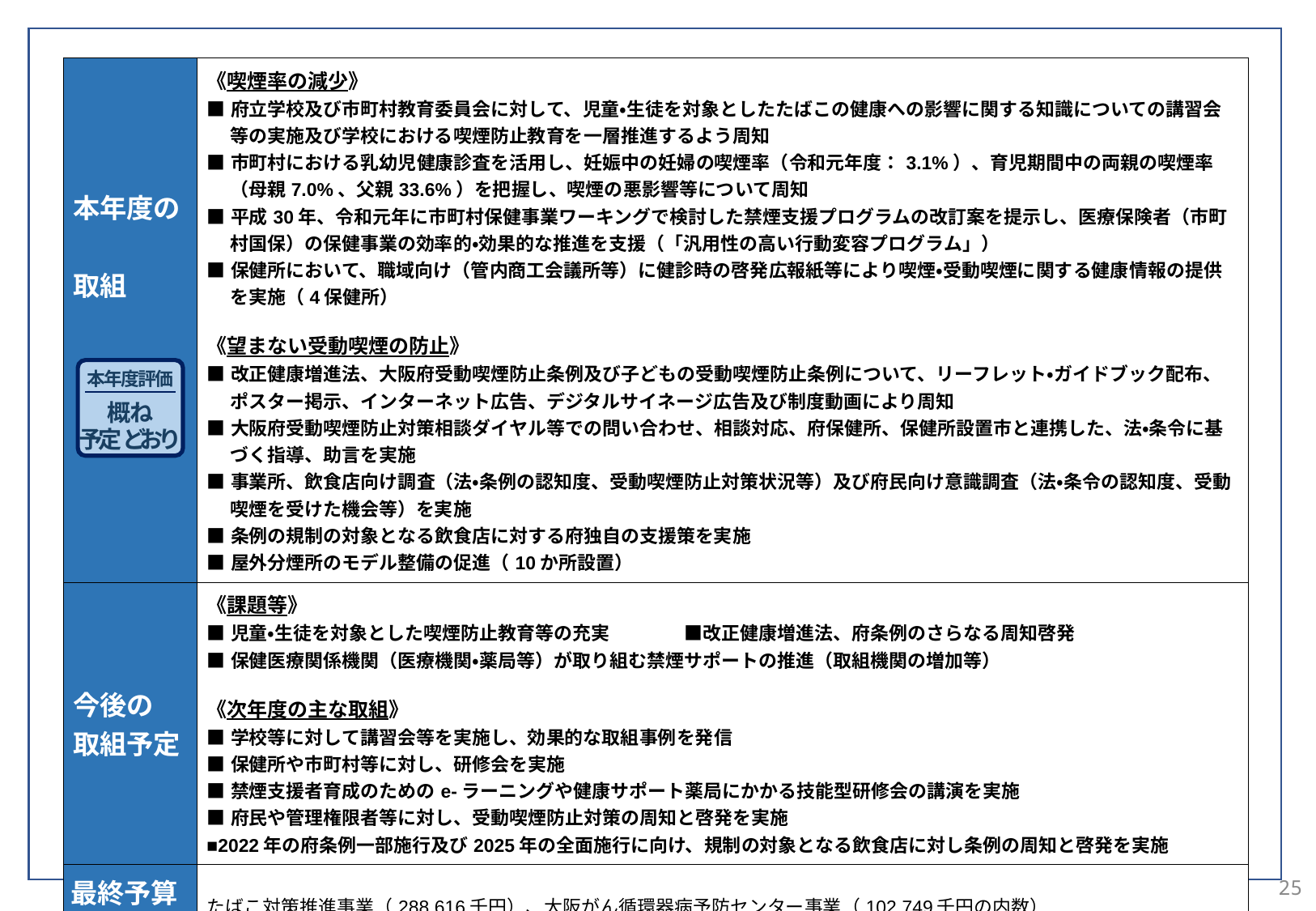

| 本年度の 取組 | 《喫煙率の減少》 ■府立学校及び市町村教育委員会に対して、児童・生徒を対象としたたばこの健康への影響に関する知識についての講習会等の実施及び学校における喫煙防止教育を一層推進するよう周知 ■市町村における乳幼児健康診査を活用し、妊娠中の妊婦の喫煙率（令和元年度：3.1%）、育児期間中の両親の喫煙率（母親7.0%、父親33.6%）を把握し、喫煙の悪影響等について周知 ■平成30年、令和元年に市町村保健事業ワーキングで検討した禁煙支援プログラムの改訂案を提示し、医療保険者（市町村国保）の保健事業の効率的・効果的な推進を支援（「汎用性の高い行動変容プログラム」） ■保健所において、職域向け（管内商工会議所等）に健診時の啓発広報紙等により喫煙・受動喫煙に関する健康情報の提供を実施（4保健所） 《望まない受動喫煙の防止》 ■改正健康増進法、大阪府受動喫煙防止条例及び子どもの受動喫煙防止条例について、リーフレット・ガイドブック配布、ポスター掲示、インターネット広告、デジタルサイネージ広告及び制度動画により周知 ■大阪府受動喫煙防止対策相談ダイヤル等での問い合わせ、相談対応、府保健所、保健所設置市と連携した、法・条令に基づく指導、助言を実施 ■事業所、飲食店向け調査（法・条例の認知度、受動喫煙防止対策状況等）及び府民向け意識調査（法・条令の認知度、受動喫煙を受けた機会等）を実施 ■条例の規制の対象となる飲食店に対する府独自の支援策を実施 ■屋外分煙所のモデル整備の促進（10か所設置） |
| --- | --- |
| 今後の 取組予定 | 《課題等》 ■児童・生徒を対象とした喫煙防止教育等の充実　　　　■改正健康増進法、府条例のさらなる周知啓発 ■保健医療関係機関（医療機関・薬局等）が取り組む禁煙サポートの推進（取組機関の増加等） 《次年度の主な取組》 ■学校等に対して講習会等を実施し、効果的な取組事例を発信 ■保健所や市町村等に対し、研修会を実施 ■禁煙支援者育成のためのe-ラーニングや健康サポート薬局にかかる技能型研修会の講演を実施 ■府民や管理権限者等に対し、受動喫煙防止対策の周知と啓発を実施 ■2022年の府条例一部施行及び2025年の全面施行に向け、規制の対象となる飲食店に対し条例の周知と啓発を実施 |
| 最終予算 （主要事業） | たばこ対策推進事業（288,616千円）、大阪がん循環器病予防センター事業（102,749千円の内数） |
本年度評価

概ね
予定どおり
25